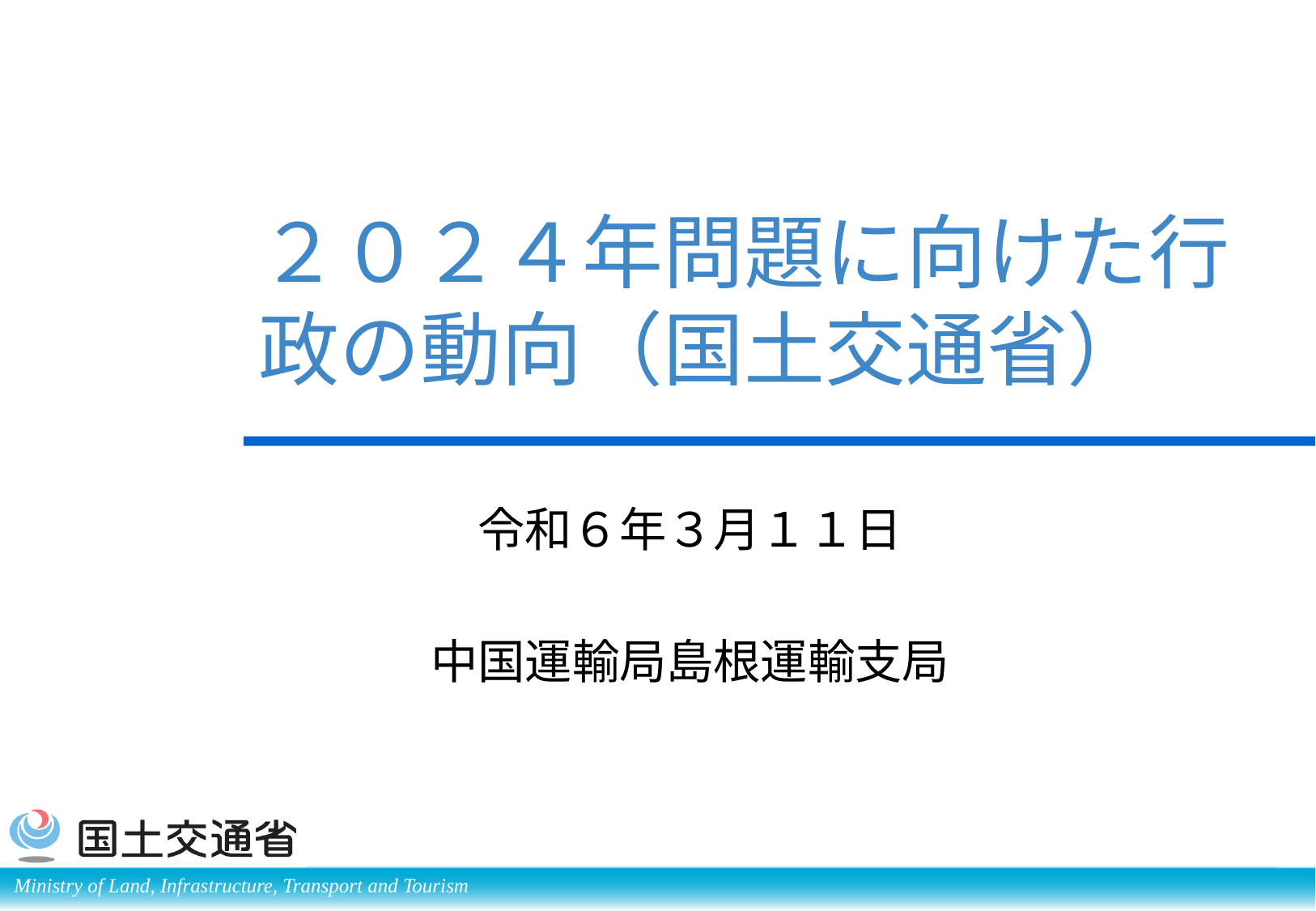

# ２０２４年問題に向けた行政の動向（国土交通省）
令和６年３月１１日

中国運輸局島根運輸支局